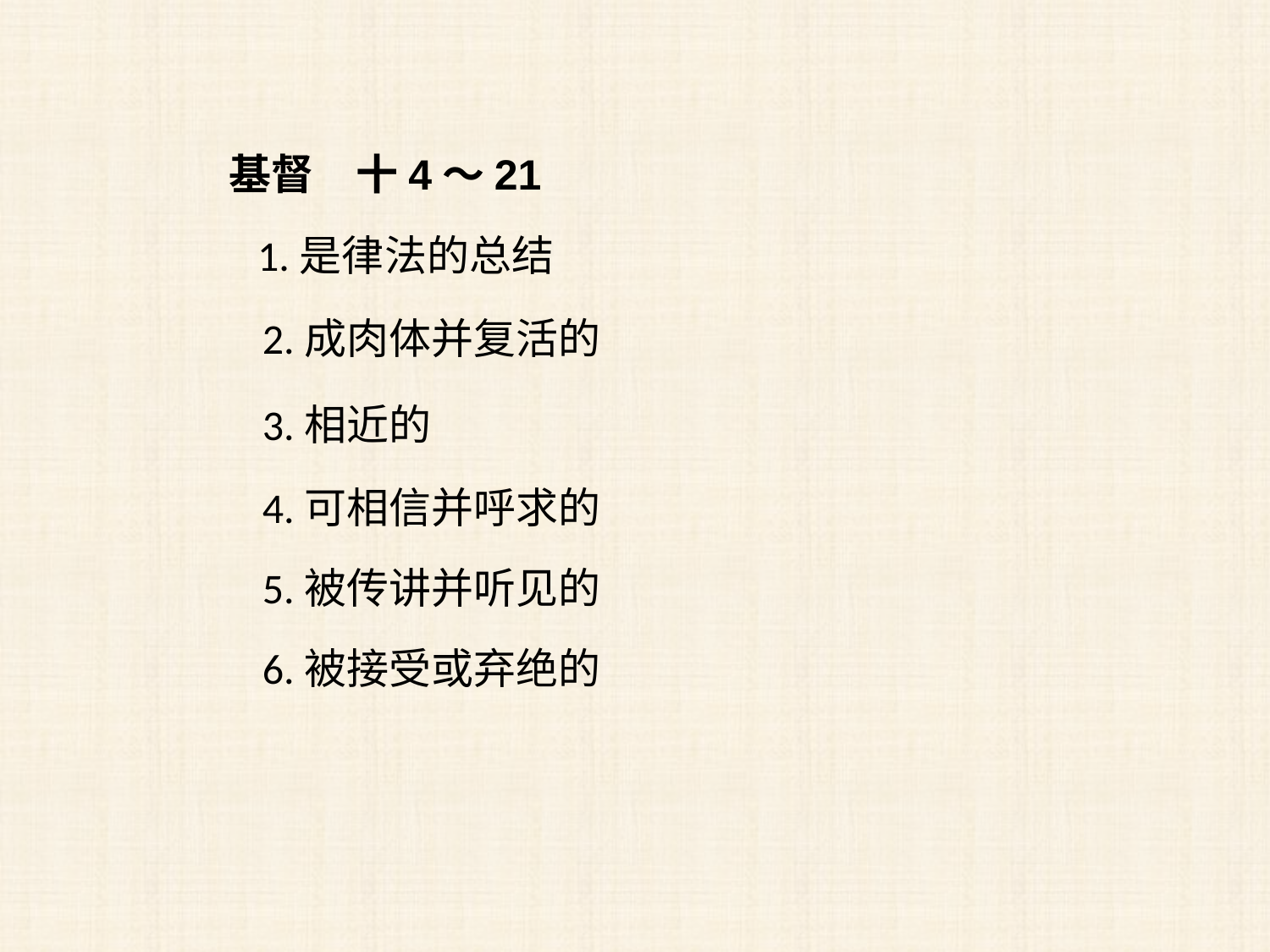

基督　十4～21
1.是律法的总结
2.成肉体并复活的
3.相近的
4.可相信并呼求的
5.被传讲并听见的
6.被接受或弃绝的